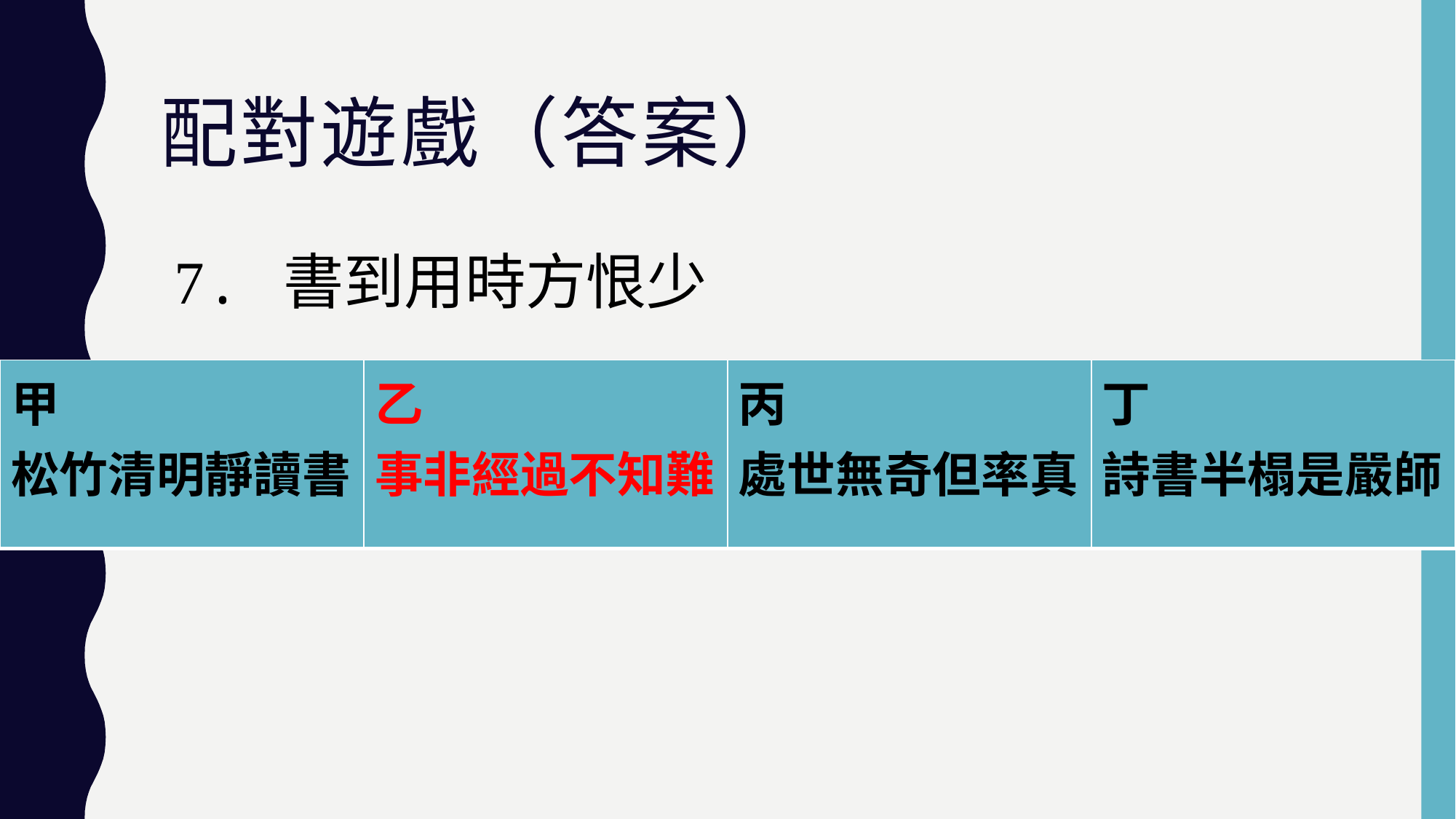

# 配對遊戲（答案）
7.	書到用時方恨少
| 甲 松竹清明靜讀書 | 乙 事非經過不知難 | 丙 處世無奇但率真 | 丁 詩書半榻是嚴師 |
| --- | --- | --- | --- |